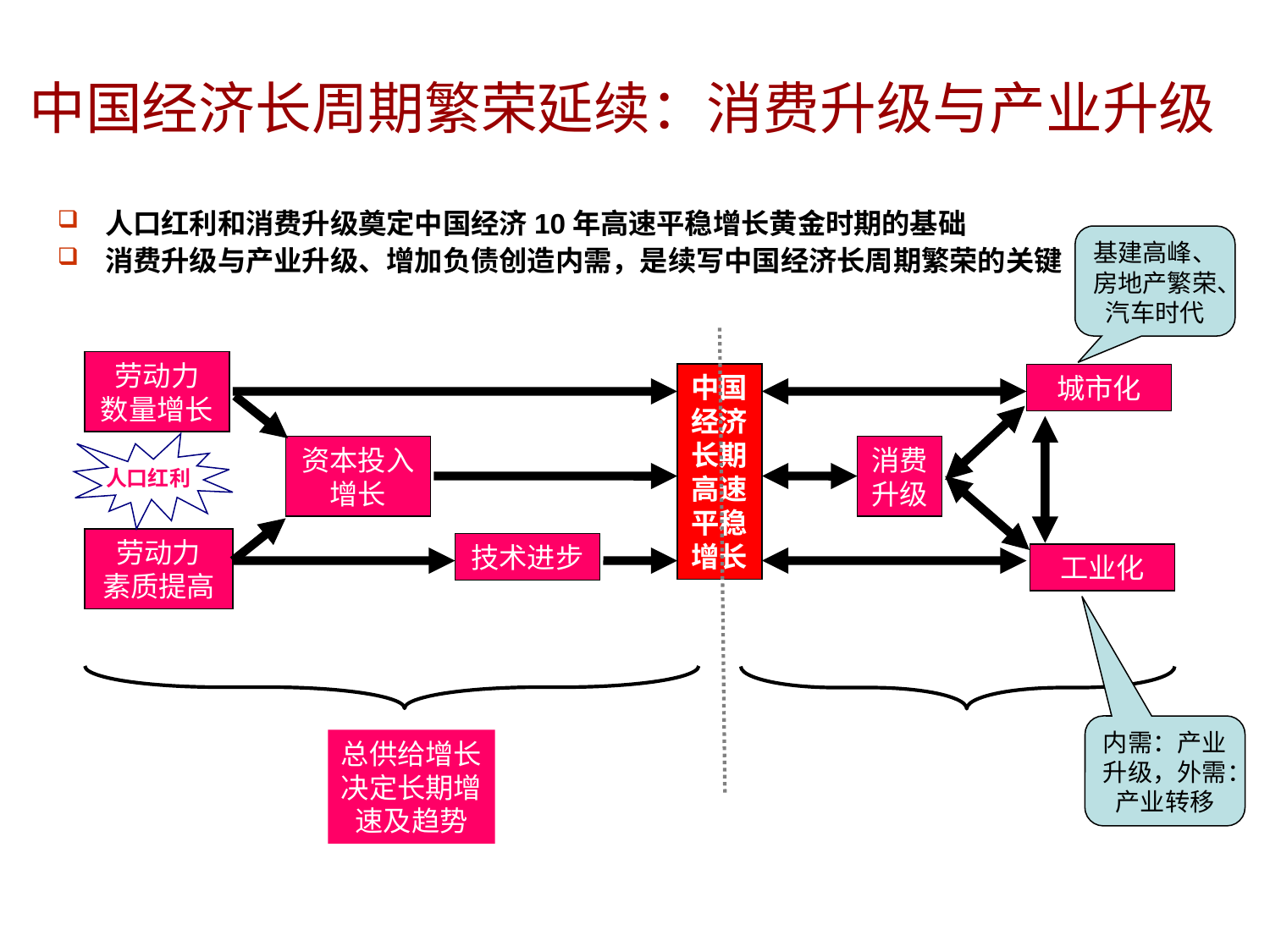

中国经济长周期繁荣延续：消费升级与产业升级
人口红利和消费升级奠定中国经济10年高速平稳增长黄金时期的基础
消费升级与产业升级、增加负债创造内需，是续写中国经济长周期繁荣的关键
基建高峰、房地产繁荣、汽车时代

劳动力
数量增长
中国经济长期高速平稳增长
城市化

资本投入
增长
消费升级
人口红利

劳动力
素质提高
技术进步
工业化

内需：产业升级，外需：产业转移
总供给增长决定长期增速及趋势
总需求增长决定短期增速及波动